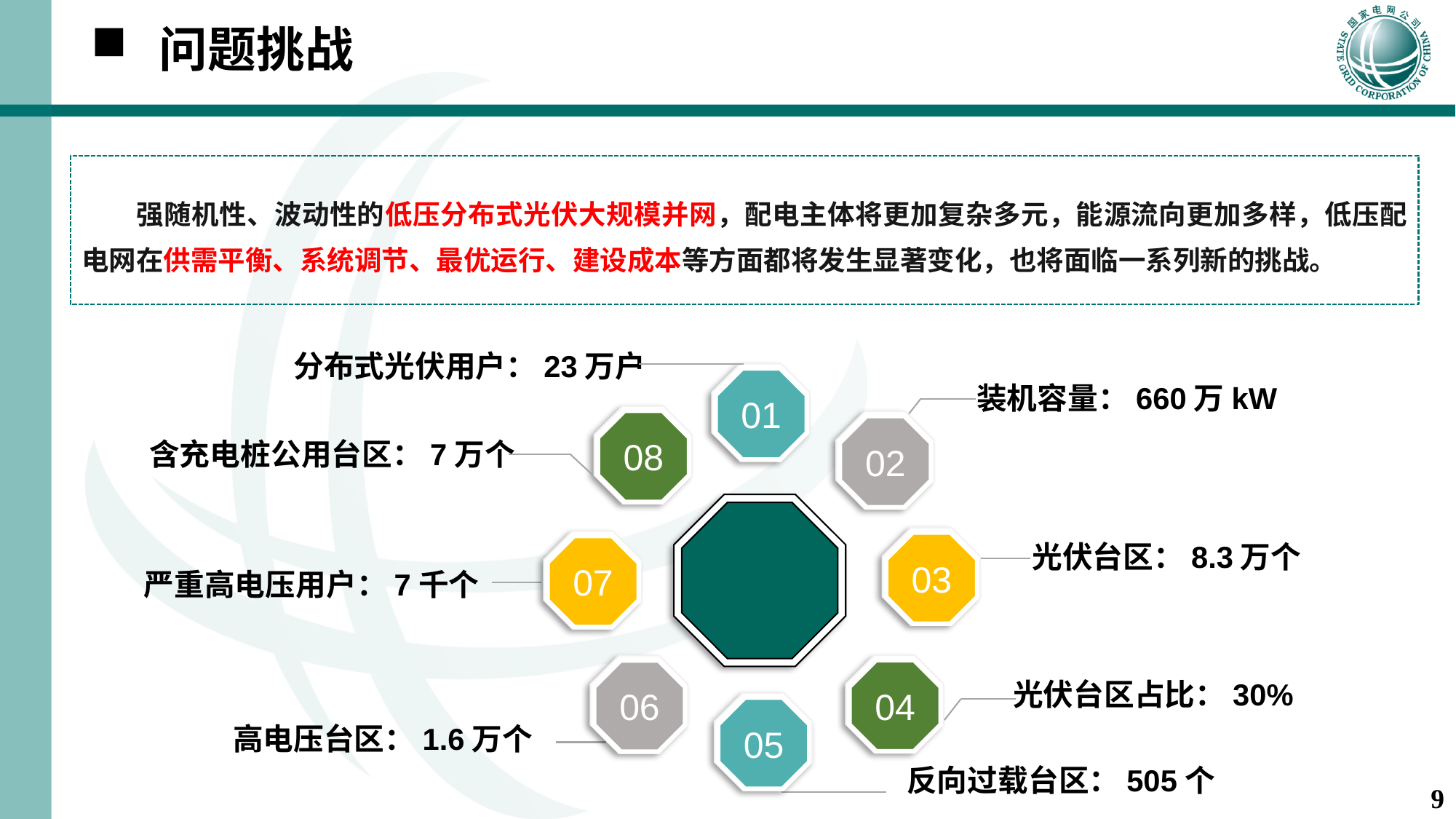

问题挑战
强随机性、波动性的低压分布式光伏大规模并网，配电主体将更加复杂多元，能源流向更加多样，低压配电网在供需平衡、系统调节、最优运行、建设成本等方面都将发生显著变化，也将面临一系列新的挑战。
分布式光伏用户：23万户

01
装机容量：660万kW

08

02
含充电桩公用台区：7万个

03
光伏台区：8.3万个
07
严重高电压用户：7千个

04
06
光伏台区占比：30%

05
高电压台区：1.6万个
反向过载台区：505个
9